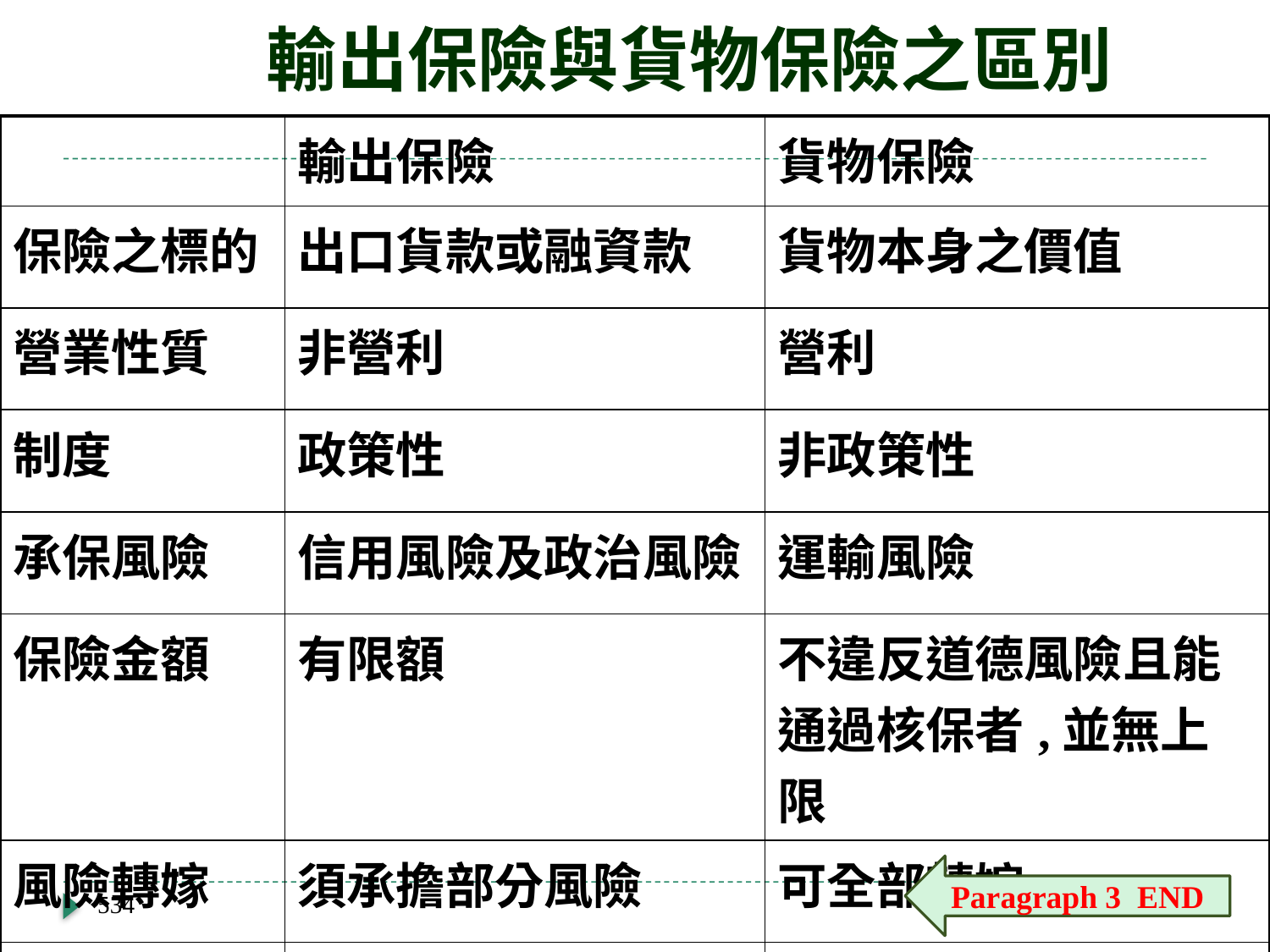

# 輸出保險與貨物保險之區別
|  | 輸出保險 | 貨物保險 |
| --- | --- | --- |
| 保險之標的 | 出口貨款或融資款 | 貨物本身之價值 |
| 營業性質 | 非營利 | 營利 |
| 制度 | 政策性 | 非政策性 |
| 承保風險 | 信用風險及政治風險 | 運輸風險 |
| 保險金額 | 有限額 | 不違反道德風險且能通過核保者,並無上限 |
| 風險轉嫁 | 須承擔部分風險 | 可全部轉嫁 |
| 承做之機構 | 一家 | 多家 |
Paragraph 3  END
534